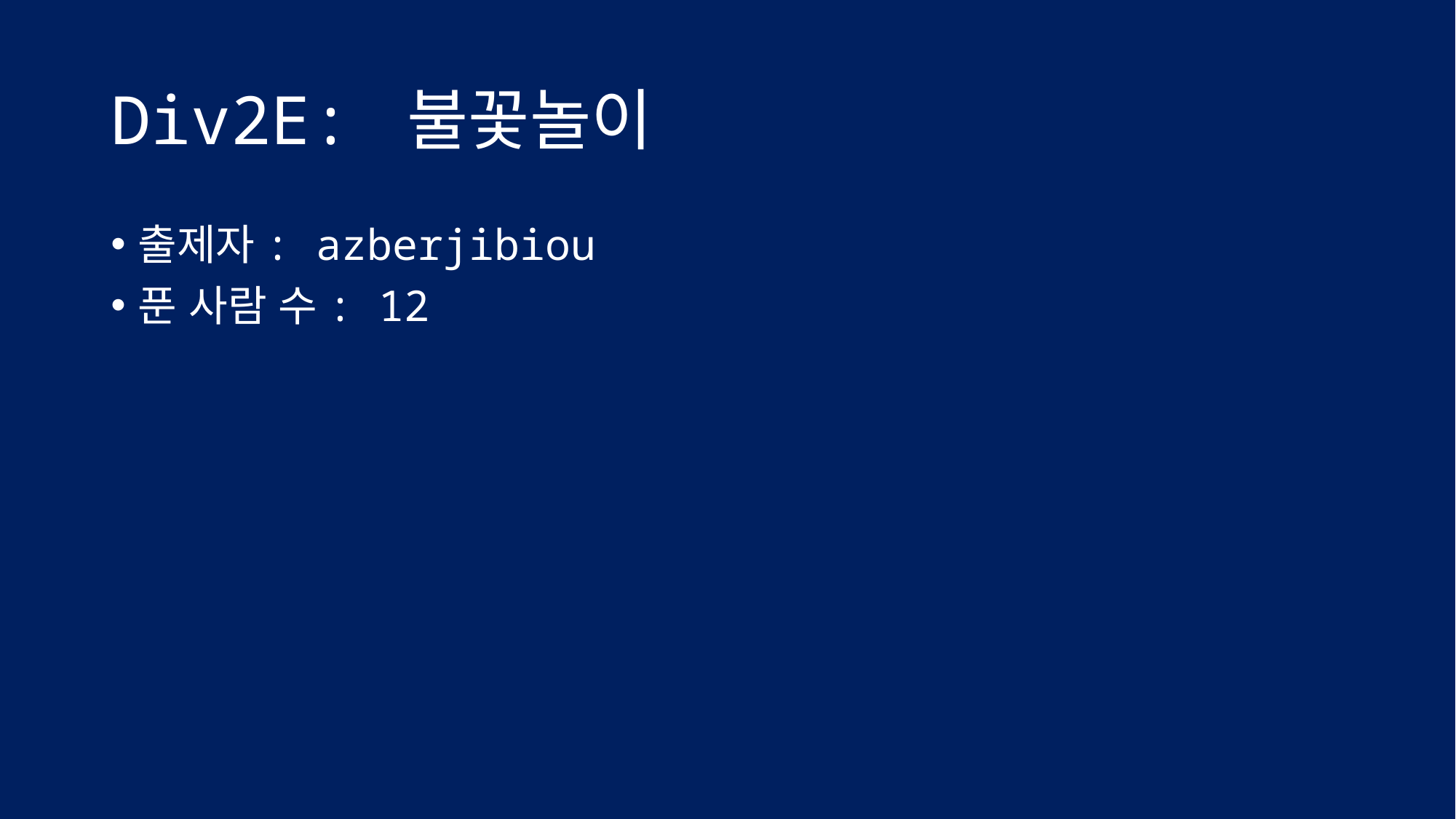

# Div2E: 불꽃놀이
출제자: azberjibiou
푼 사람 수: 12